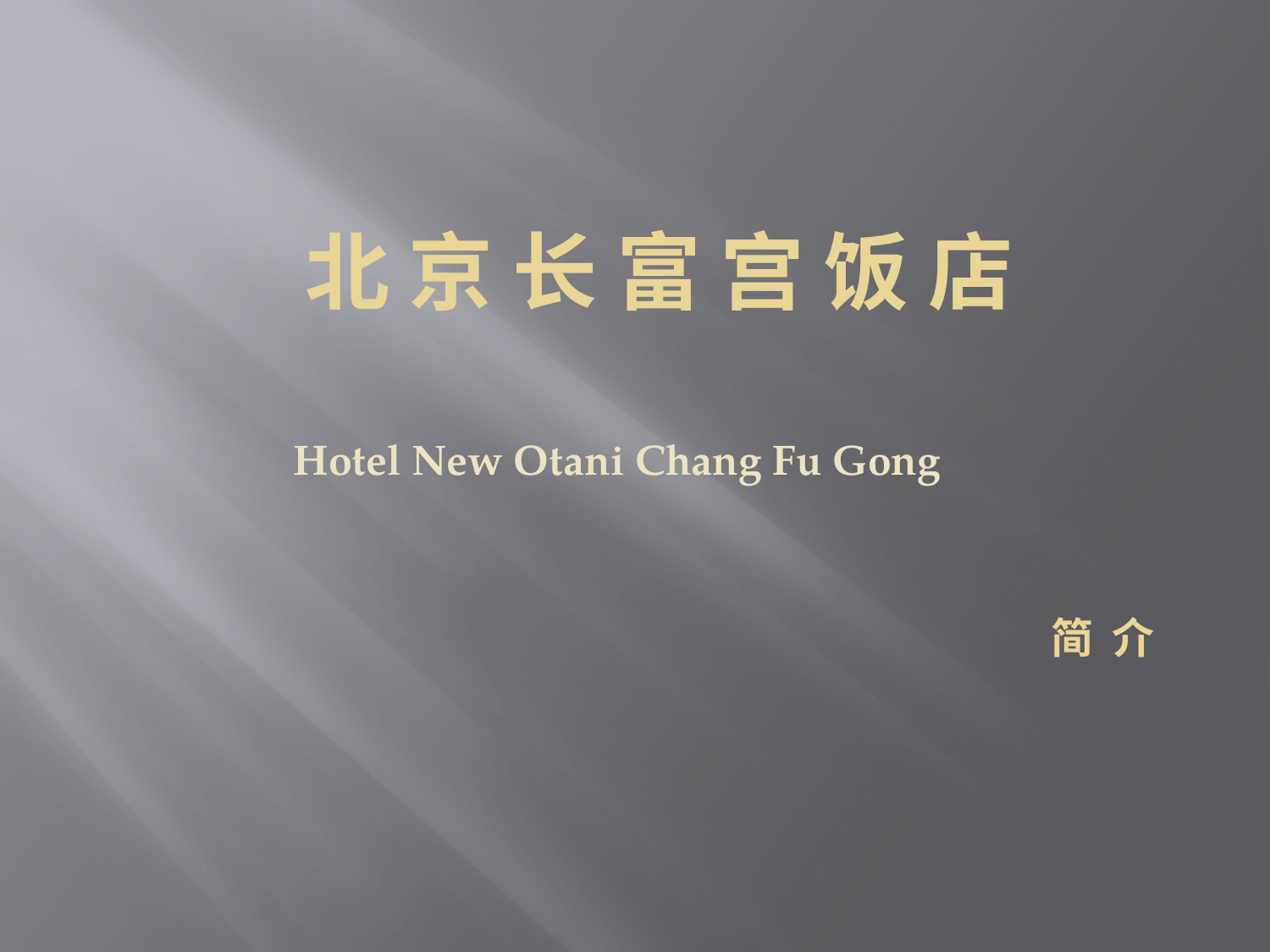

# 北 京 长 富 宫 饭 店
Hotel New Otani Chang Fu Gong
简  介